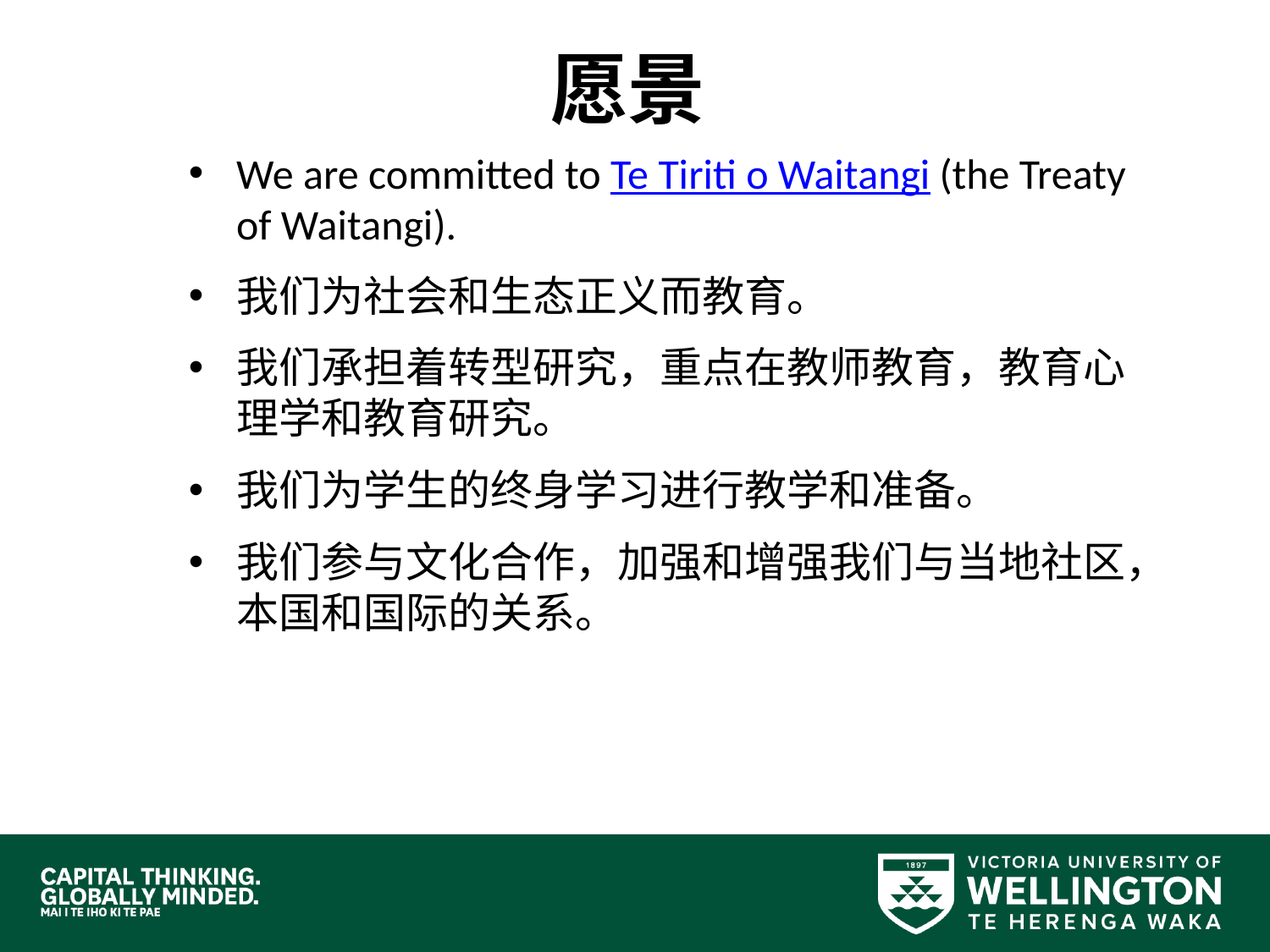

# 愿景

We are committed to Te Tiriti o Waitangi (the Treaty of Waitangi).
我们为社会和生态正义而教育。
我们承担着转型研究，重点在教师教育，教育心理学和教育研究。
我们为学生的终身学习进行教学和准备。
我们参与文化合作，加强和增强我们与当地社区，本国和国际的关系。